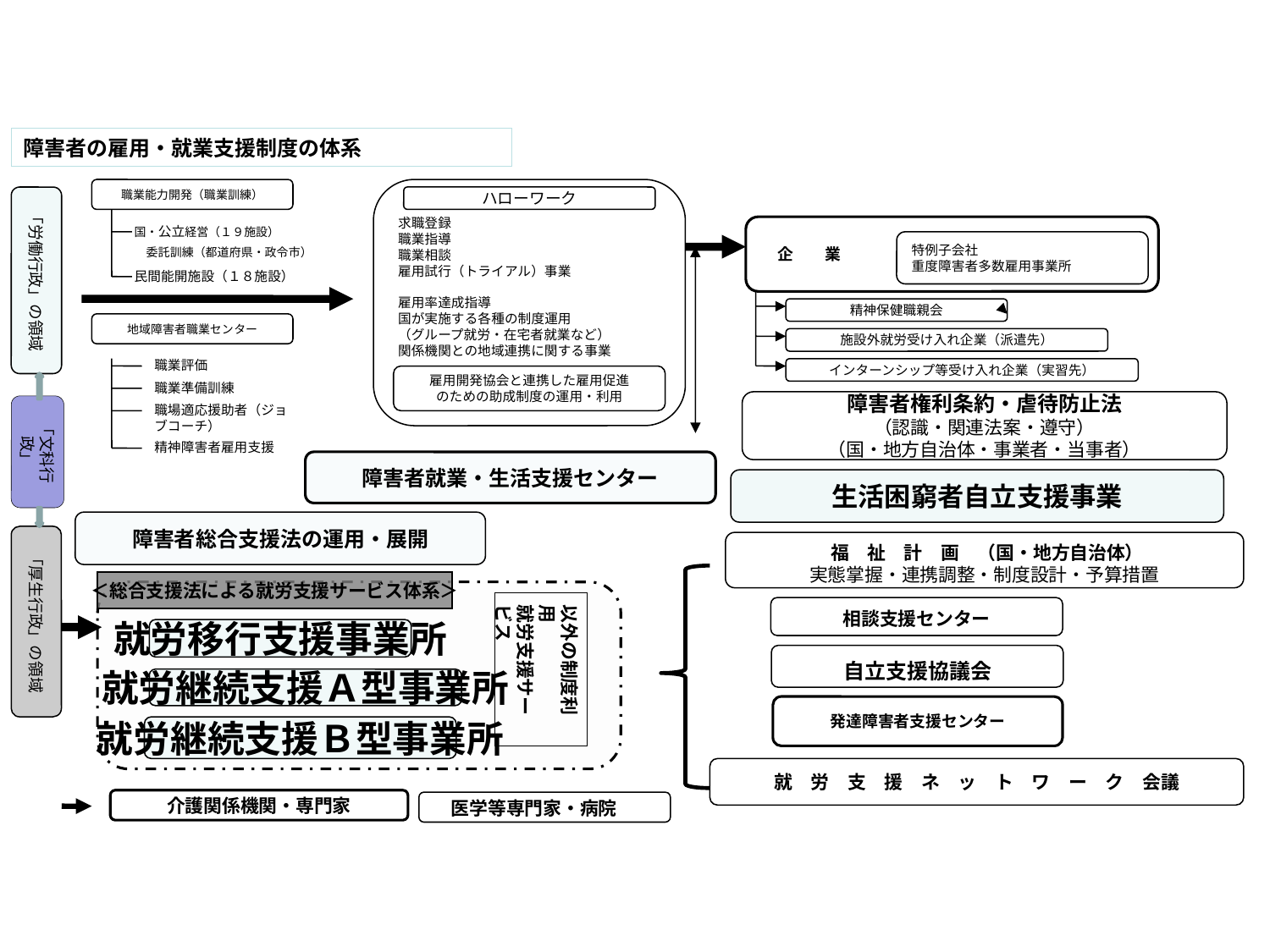

障害者の雇用・就業支援制度の体系

求職登録
職業指導
職業相談
雇用試行（トライアル）事業

雇用率達成指導
国が実施する各種の制度運用
（グループ就労・在宅者就業など）
関係機関との地域連携に関する事業

職業能力開発（職業訓練）
ハローワーク
「労働行政」の領域

国・公立経営（１９施設）
　委託訓練（都道府県・政令市）

　企　　業

特例子会社
重度障害者多数雇用事業所

民間能開施設（１８施設）

精神保健職親会

地域障害者職業センター

施設外就労受け入れ企業（派遣先）

職業評価

インターンシップ等受け入れ企業（実習先）

雇用開発協会と連携した雇用促進
のための助成制度の運用・利用

職業準備訓練

障害者権利条約・虐待防止法
（認識・関連法案・遵守）
（国・地方自治体・事業者・当事者）
「文科行政」
職場適応援助者（ジョブコーチ）

精神障害者雇用支援

障害者就業・生活支援センター
生活困窮者自立支援事業

障害者総合支援法の運用・展開
「厚生行政」の領域

　福　祉　計　画　（国・地方自治体）
実態掌握・連携調整・制度設計・予算措置

＜総合支援法による就労支援サービス体系＞

以外の制度利用
就労支援サービス

相談支援センター

就労移行支援事業所

自立支援協議会

就労継続支援Ａ型事業所
発達障害者支援センター
就労継続支援Ｂ型事業所
就　労　支　援　ネ　ッ　ト　ワ　ー　ク　会議
介護関係機関・専門家
　　　　　医学等専門家・病院